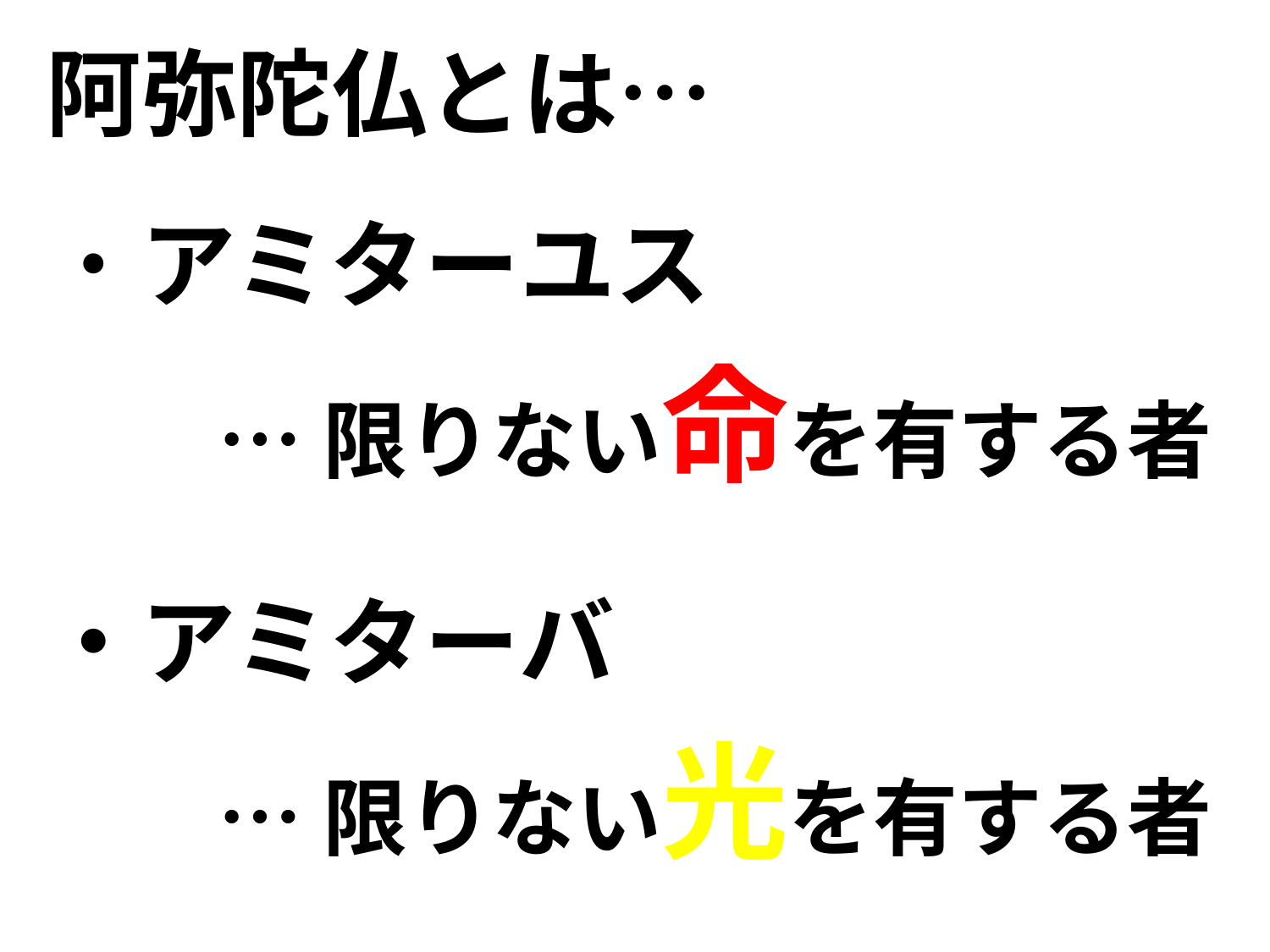

阿弥陀仏とは…
・アミターユス
…限りない命を有する者
・アミターバ
…限りない光を有する者